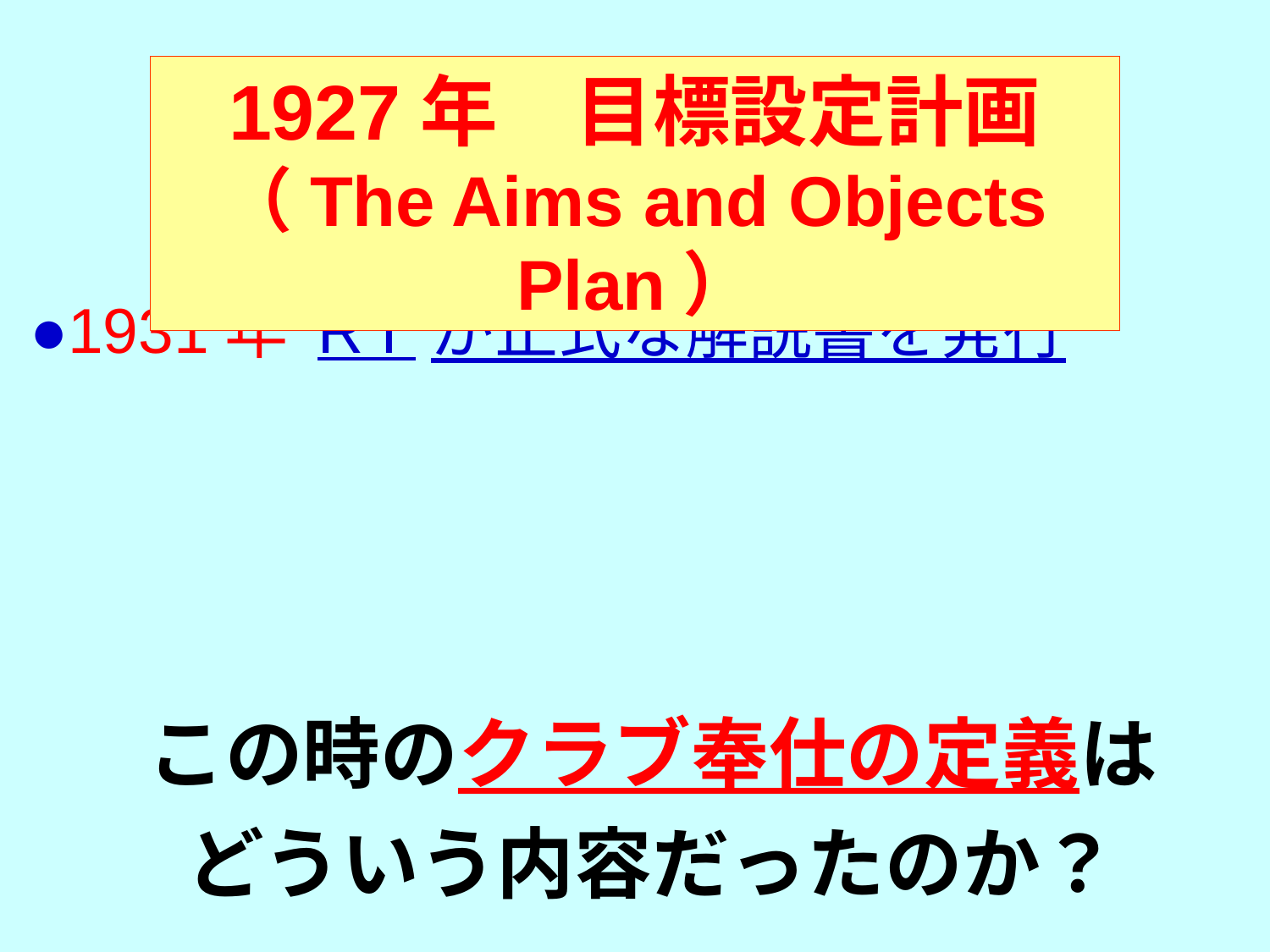

1927年　目標設定計画
（The Aims and Objects Plan）
●1931年 R I が正式な解説書を発行

この時のクラブ奉仕の定義は

どういう内容だったのか？